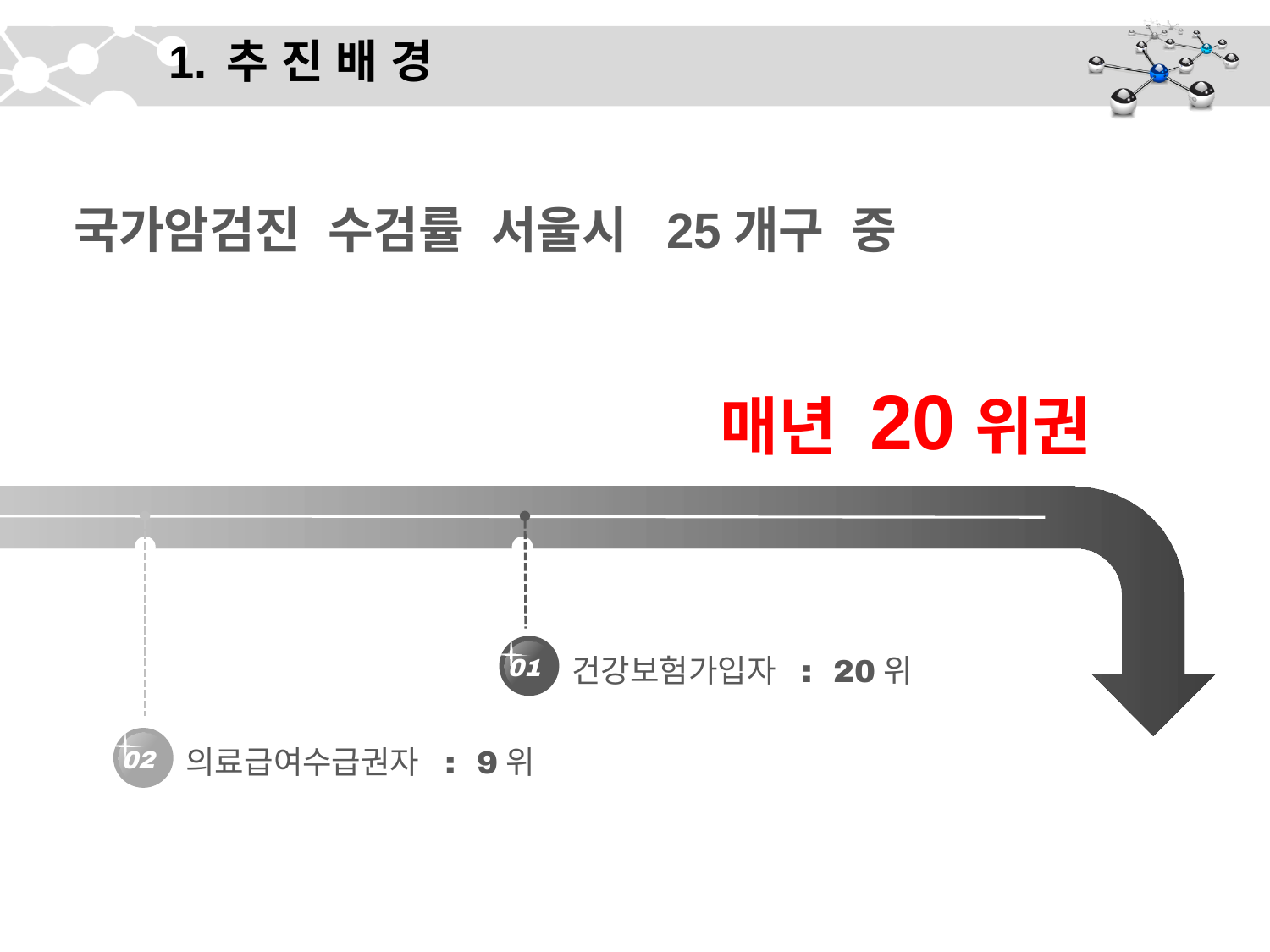

# 1. 추 진 배 경
 국가암검진  수검률  서울시  25개구  중
매년 20위권

건강보험가입자  :  20위
01

의료급여수급권자  :  9위
02